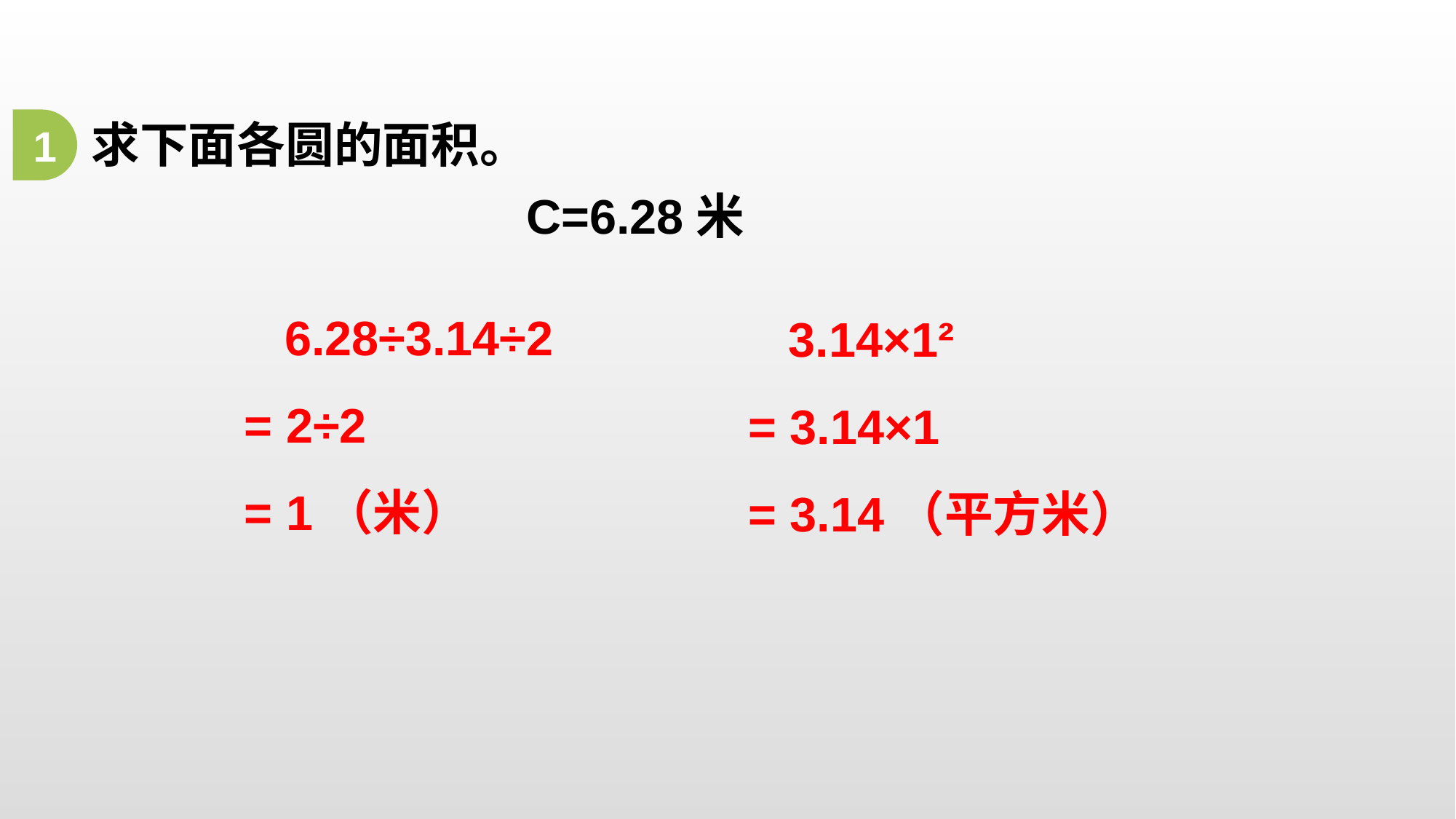

求下面各圆的面积。
1
C=6.28米

   6.28÷3.14÷2
= 2÷2
= 1（米）
   3.14×1²
= 3.14×1
= 3.14（平方米）